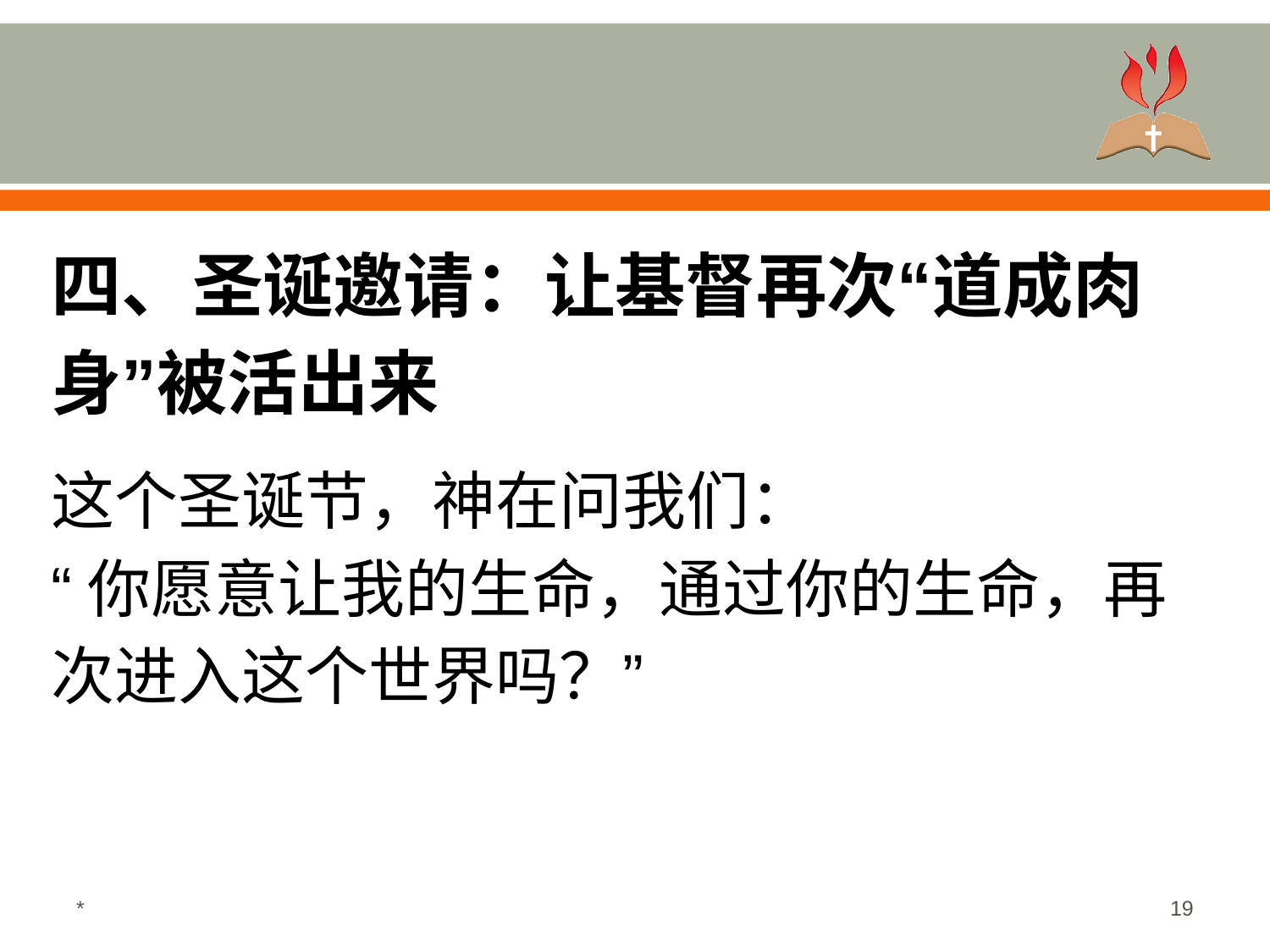

#
四、圣诞邀请：让基督再次“道成肉身”被活出来

这个圣诞节，神在问我们：
“你愿意让我的生命，通过你的生命，再次进入这个世界吗？”

*
19